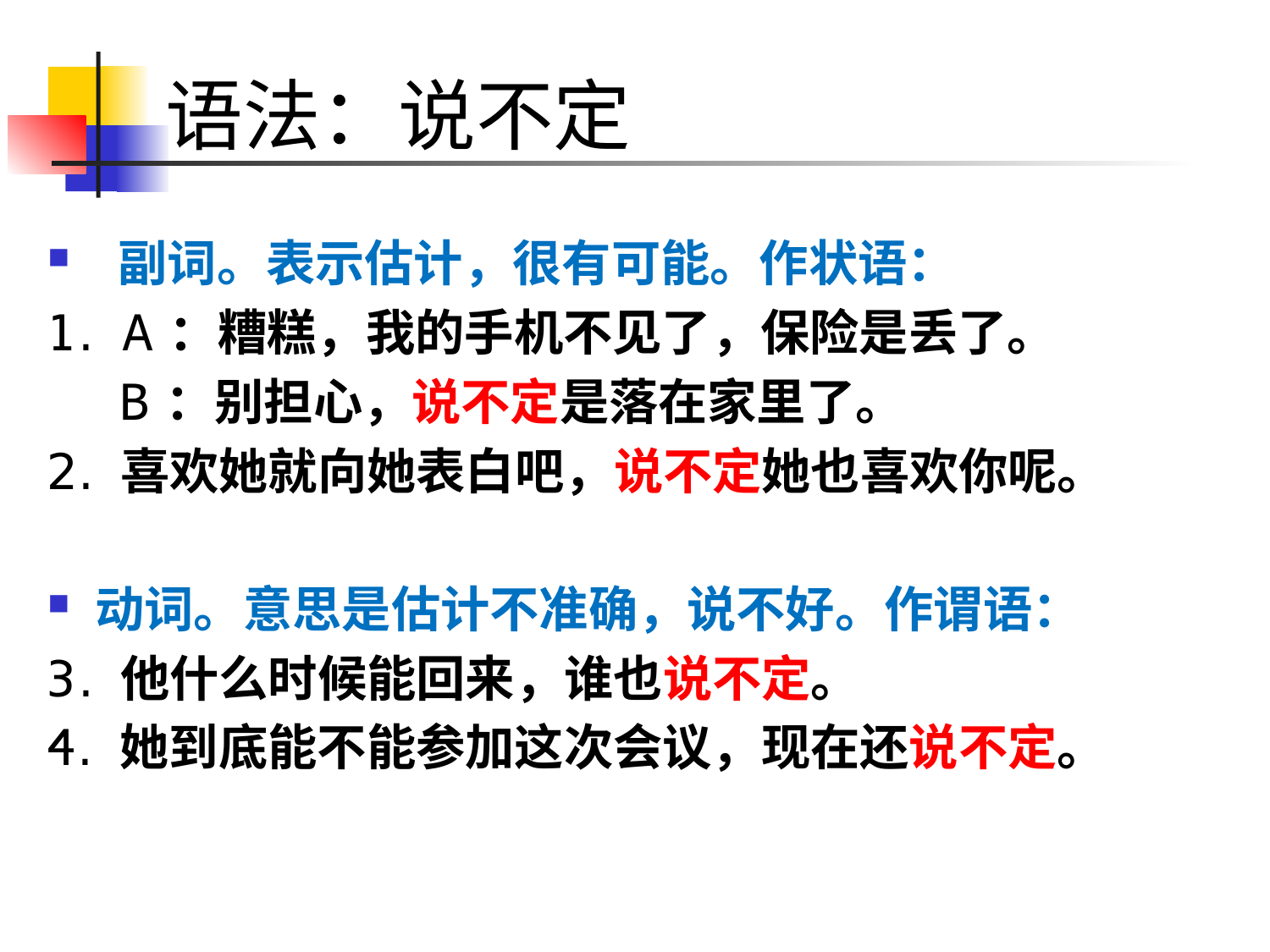

# 语法：说不定
 副词。表示估计，很有可能。作状语：
1.  A：糟糕，我的手机不见了，保险是丢了。
     B：别担心，说不定是落在家里了。
2. 喜欢她就向她表白吧，说不定她也喜欢你呢。

动词。意思是估计不准确，说不好。作谓语：
3. 他什么时候能回来，谁也说不定。
4. 她到底能不能参加这次会议，现在还说不定。